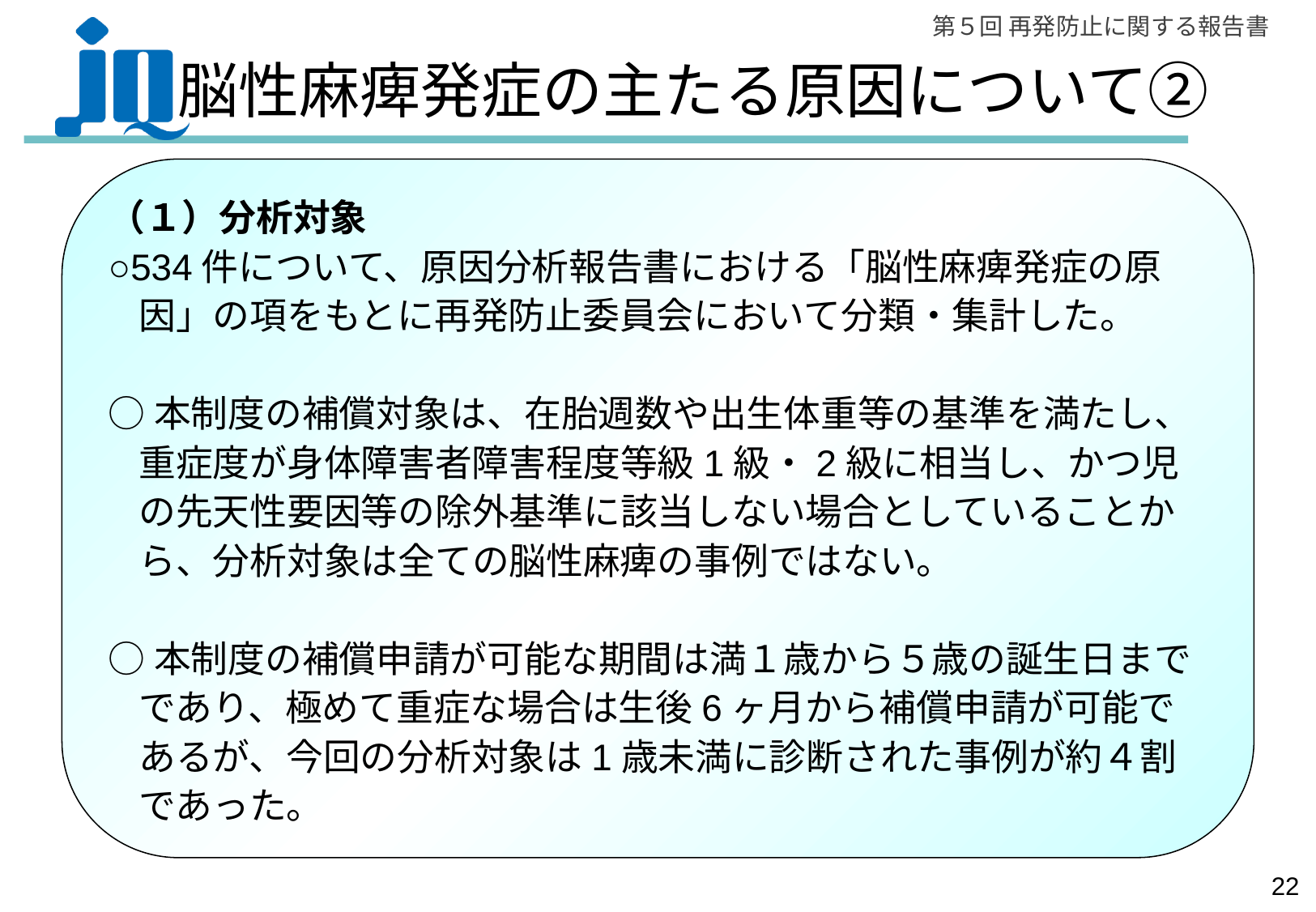

# 脳性麻痺発症の主たる原因について②
（１）分析対象
○534件について、原因分析報告書における「脳性麻痺発症の原因」の項をもとに再発防止委員会において分類・集計した。

○本制度の補償対象は、在胎週数や出生体重等の基準を満たし、重症度が身体障害者障害程度等級1級・2級に相当し、かつ児の先天性要因等の除外基準に該当しない場合としていることから、分析対象は全ての脳性麻痺の事例ではない。

○本制度の補償申請が可能な期間は満１歳から５歳の誕生日までであり、極めて重症な場合は生後6ヶ月から補償申請が可能であるが、今回の分析対象は1歳未満に診断された事例が約４割であった。
22